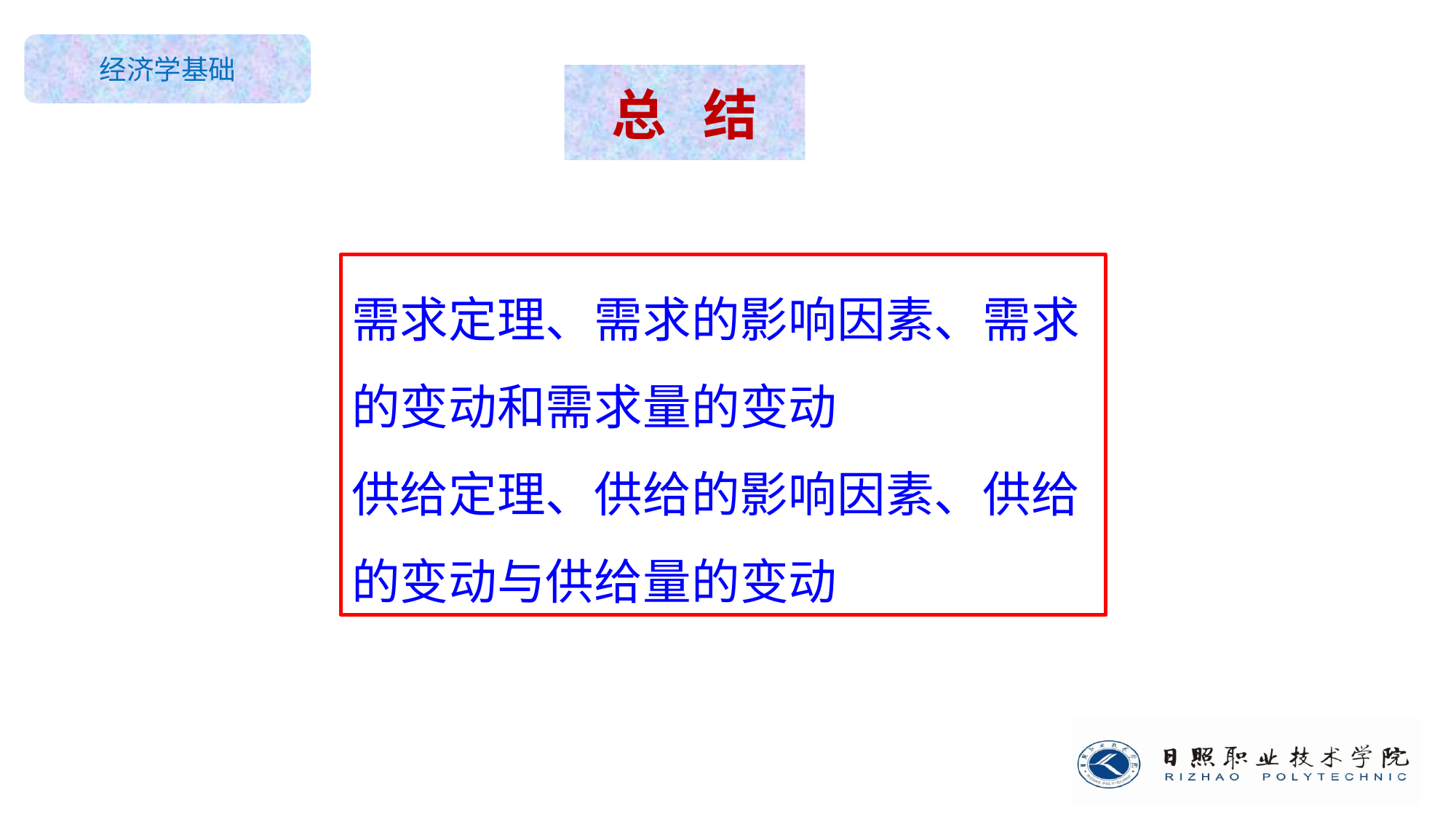

总   结
需求定理、需求的影响因素、需求的变动和需求量的变动
供给定理、供给的影响因素、供给的变动与供给量的变动